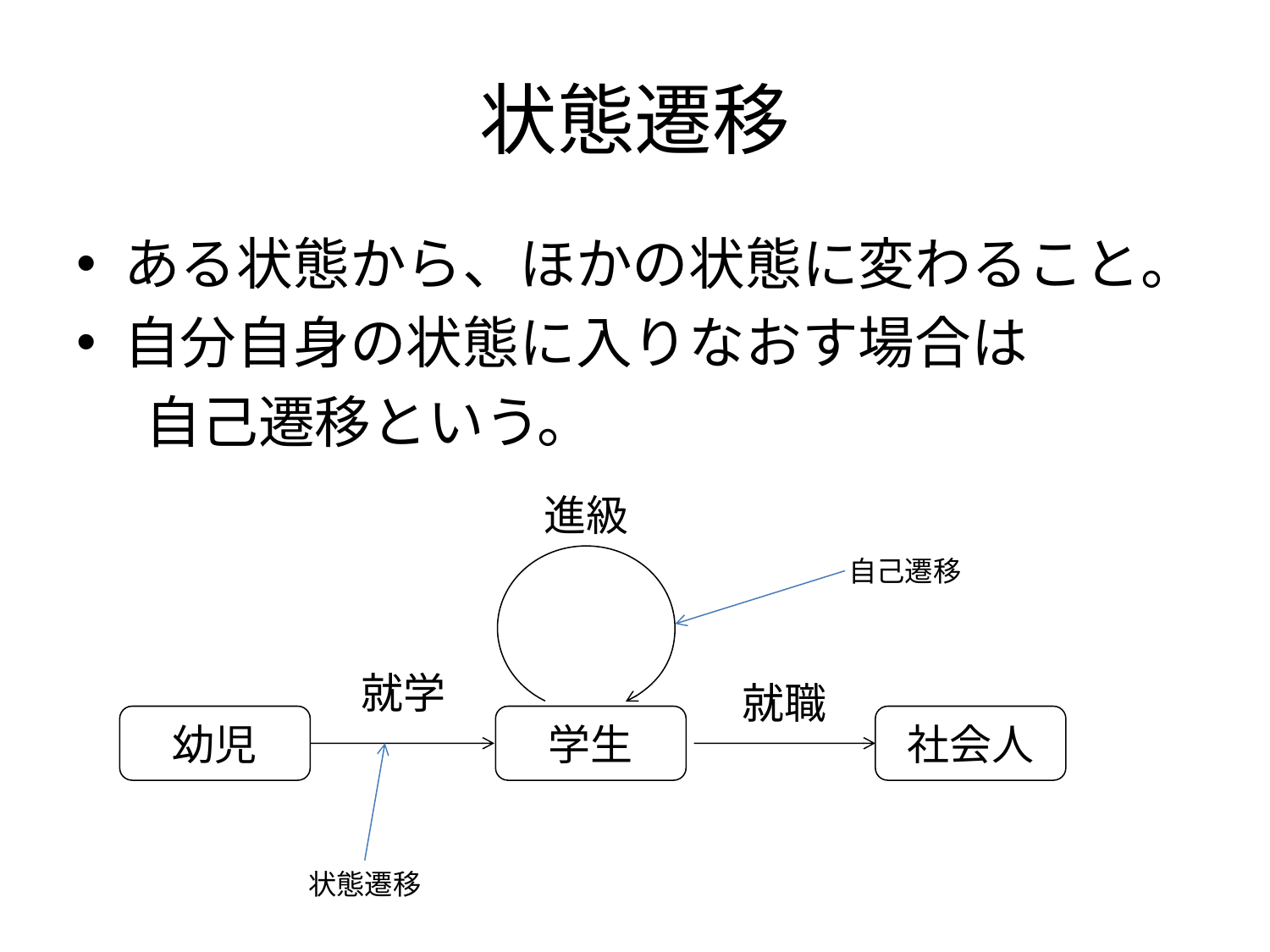

# 状態遷移
ある状態から、ほかの状態に変わること。
自分自身の状態に入りなおす場合は
　 自己遷移という。
進級

自己遷移
就学
就職
幼児
学生
社会人

状態遷移